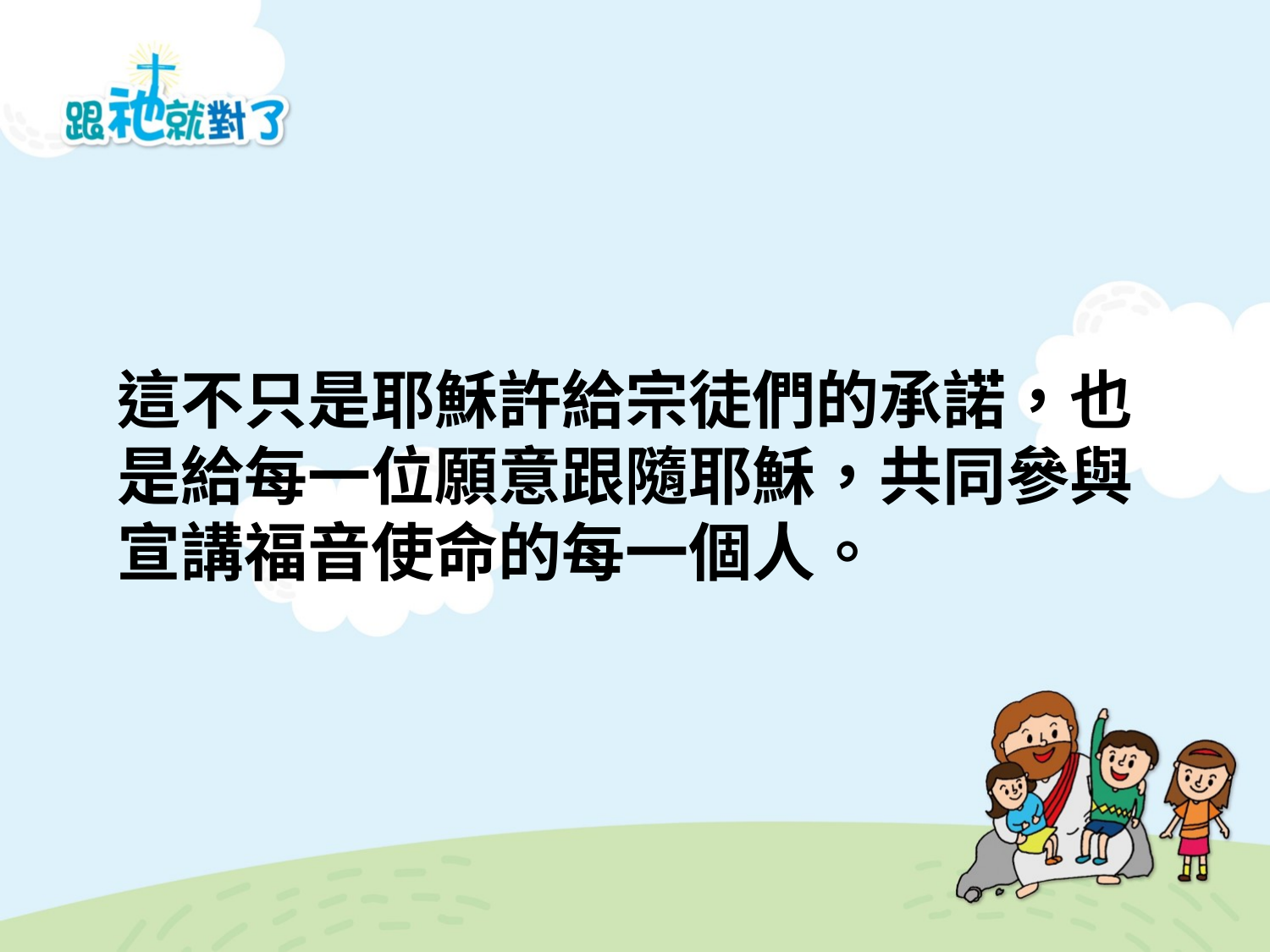

這不只是耶穌許給宗徒們的承諾，也是給每一位願意跟隨耶穌，共同參與宣講福音使命的每一個人。